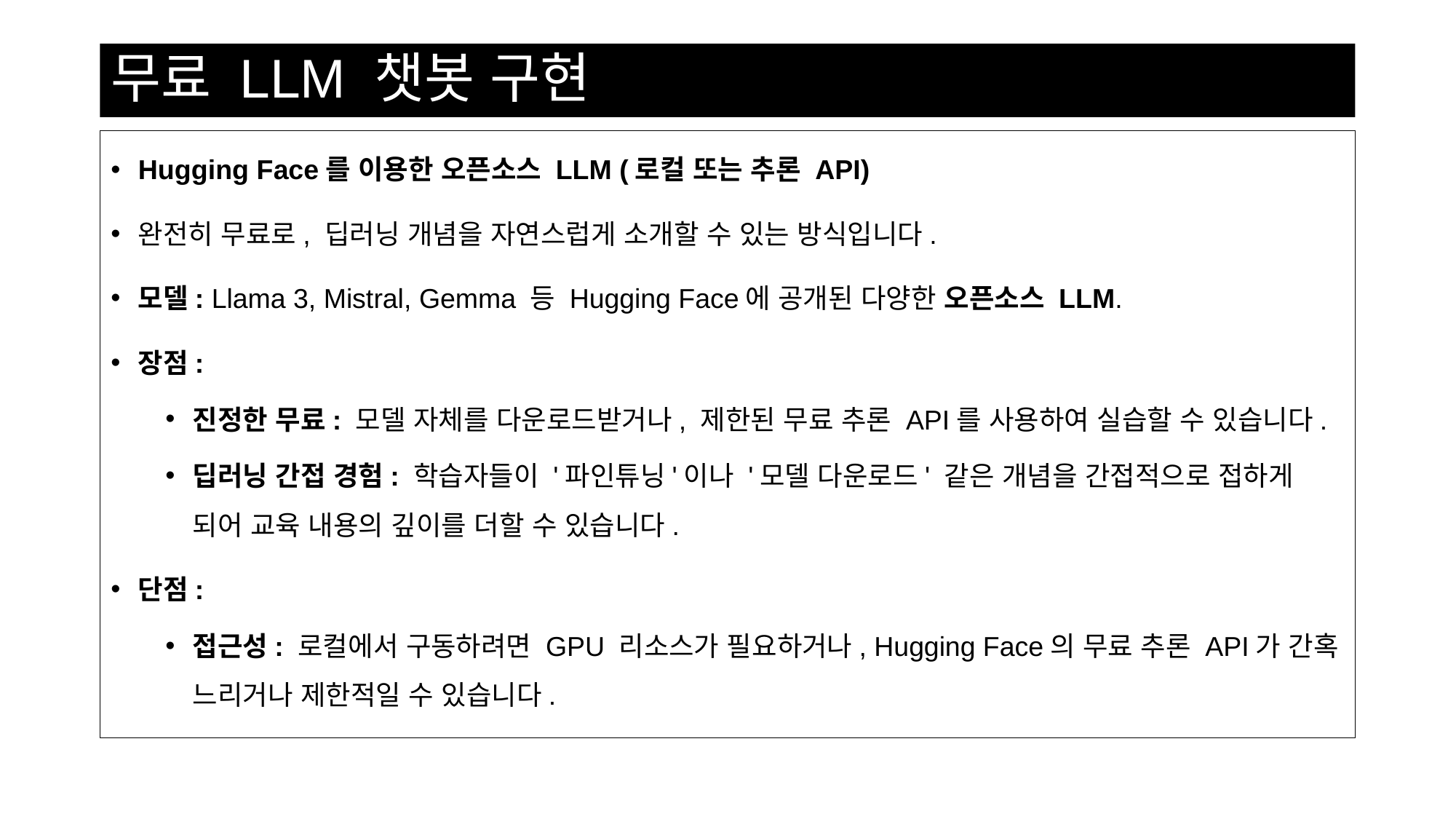

# 무료 LLM 챗봇 구현
Hugging Face를 이용한 오픈소스 LLM (로컬 또는 추론 API)
완전히 무료로, 딥러닝 개념을 자연스럽게 소개할 수 있는 방식입니다.
모델: Llama 3, Mistral, Gemma 등 Hugging Face에 공개된 다양한 오픈소스 LLM.
장점:
진정한 무료: 모델 자체를 다운로드받거나, 제한된 무료 추론 API를 사용하여 실습할 수 있습니다.
딥러닝 간접 경험: 학습자들이 '파인튜닝'이나 '모델 다운로드' 같은 개념을 간접적으로 접하게 되어 교육 내용의 깊이를 더할 수 있습니다.
단점:
접근성: 로컬에서 구동하려면 GPU 리소스가 필요하거나, Hugging Face의 무료 추론 API가 간혹 느리거나 제한적일 수 있습니다.